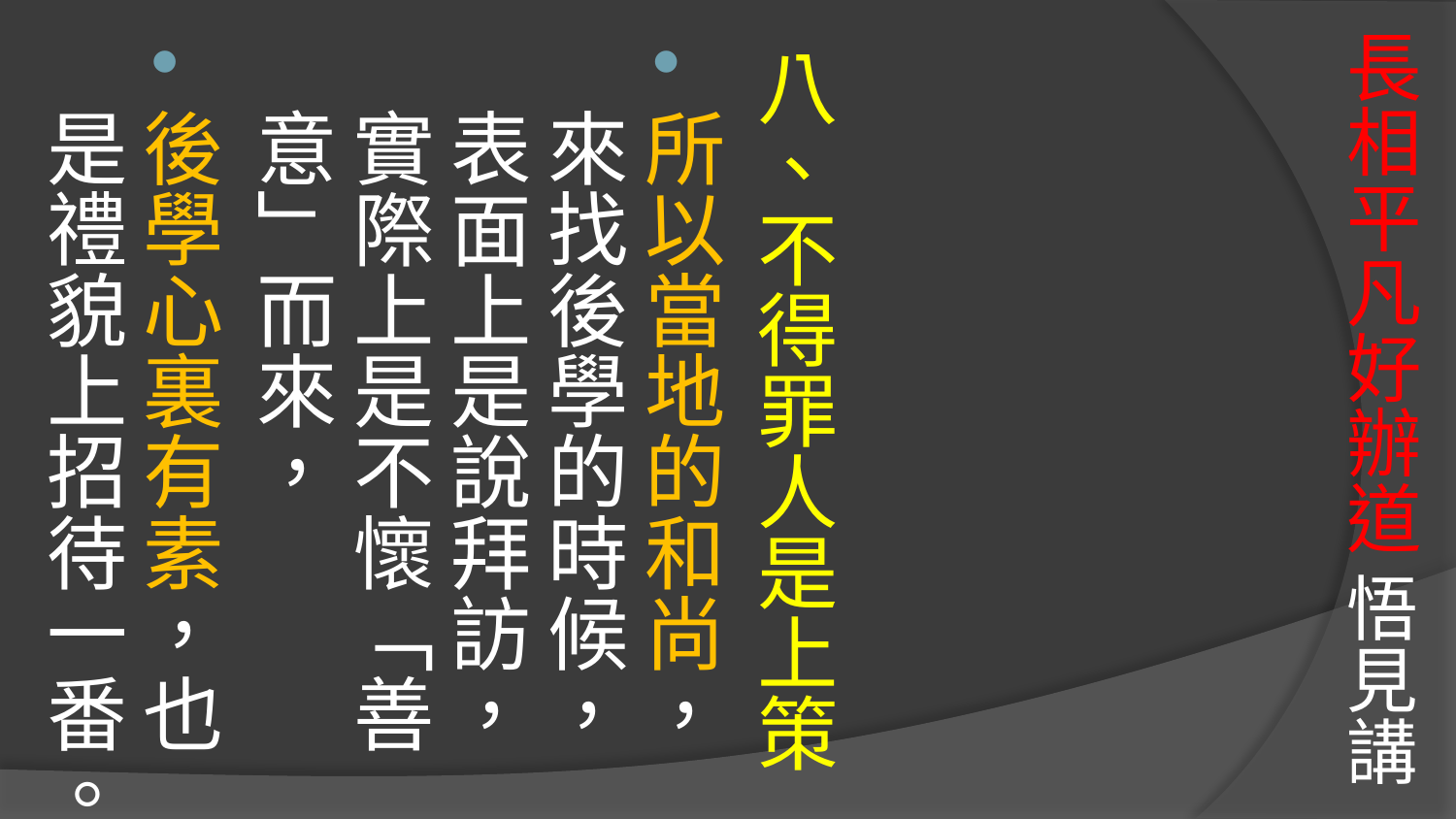

# 長相平凡好辦道 悟見講
八、不得罪人是上策
所以當地的和尚，來找後學的時候，表面上是說拜訪，實際上是不懷「善意」而來，
後學心裏有素，也是禮貌上招待一番。